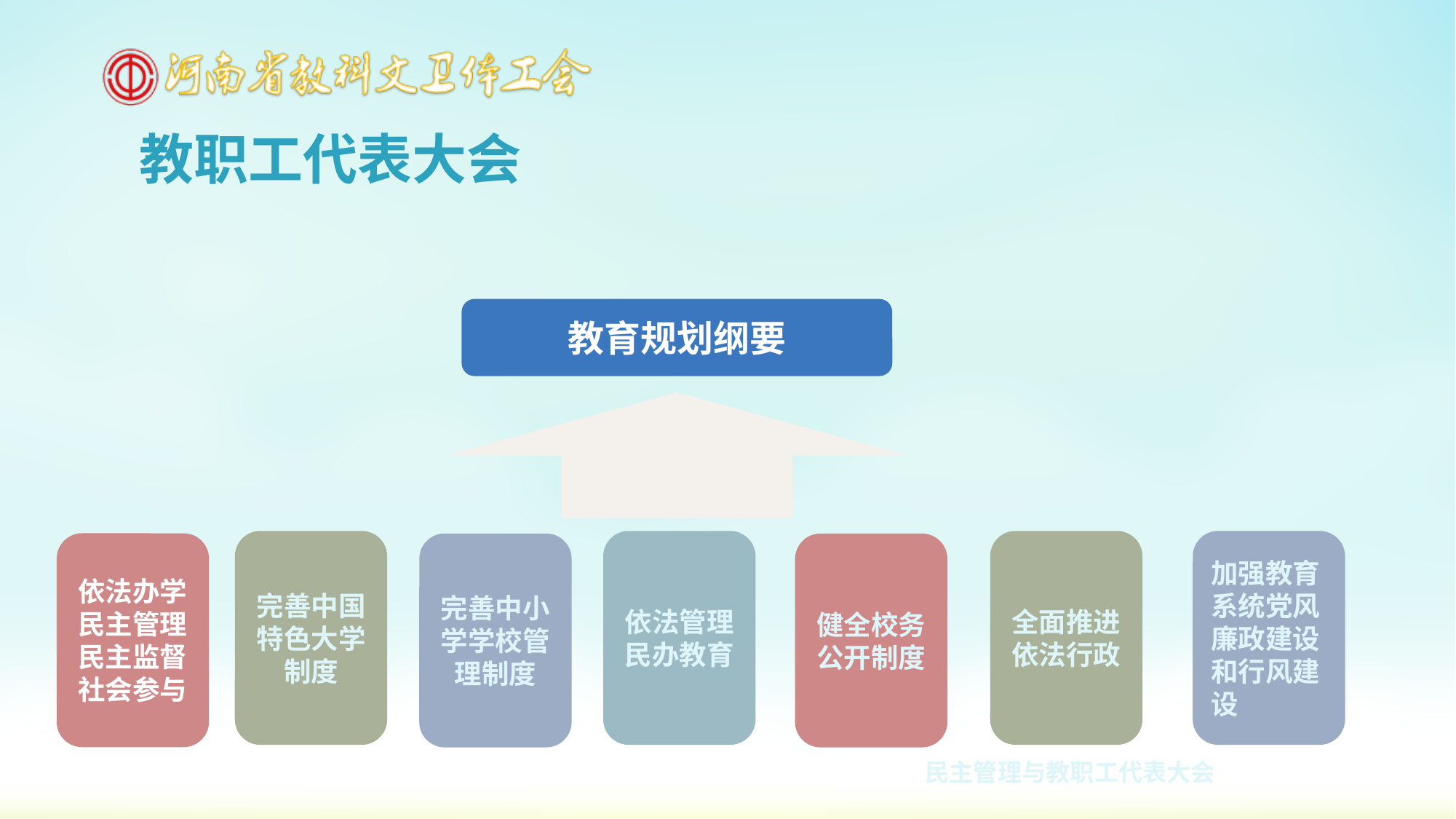

教职工代表大会
教育规划纲要

完善中国特色大学制度
依法管理民办教育
全面推进依法行政
加强教育系统党风廉政建设和行风建设
依法办学民主管理民主监督社会参与
完善中小学学校管理制度
健全校务公开制度